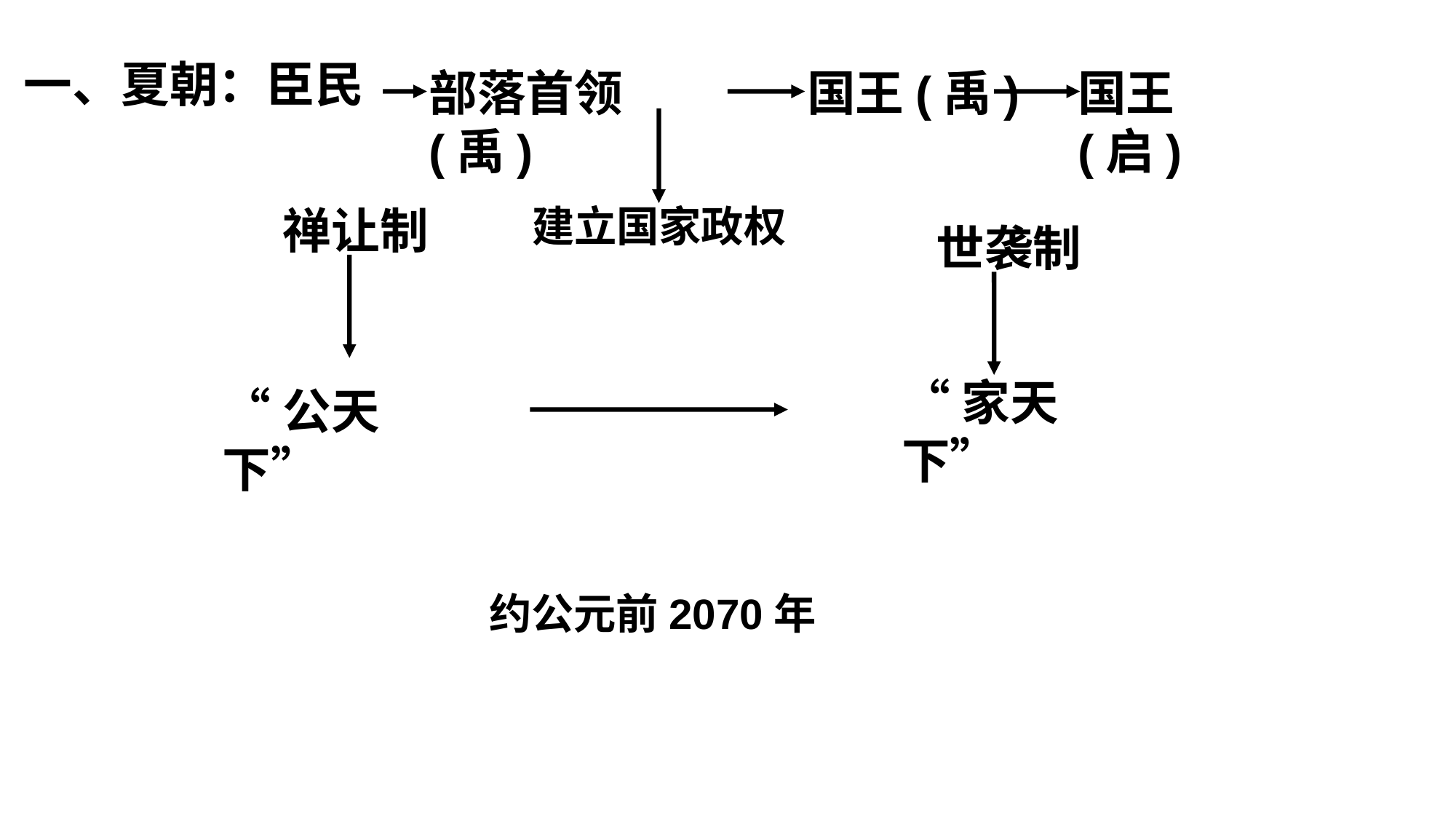

一、夏朝：臣民
部落首领(禹)
国王(禹)
国王(启)

禅让制
建立国家政权
世袭制

“家天下”
“公天下”

约公元前2070年